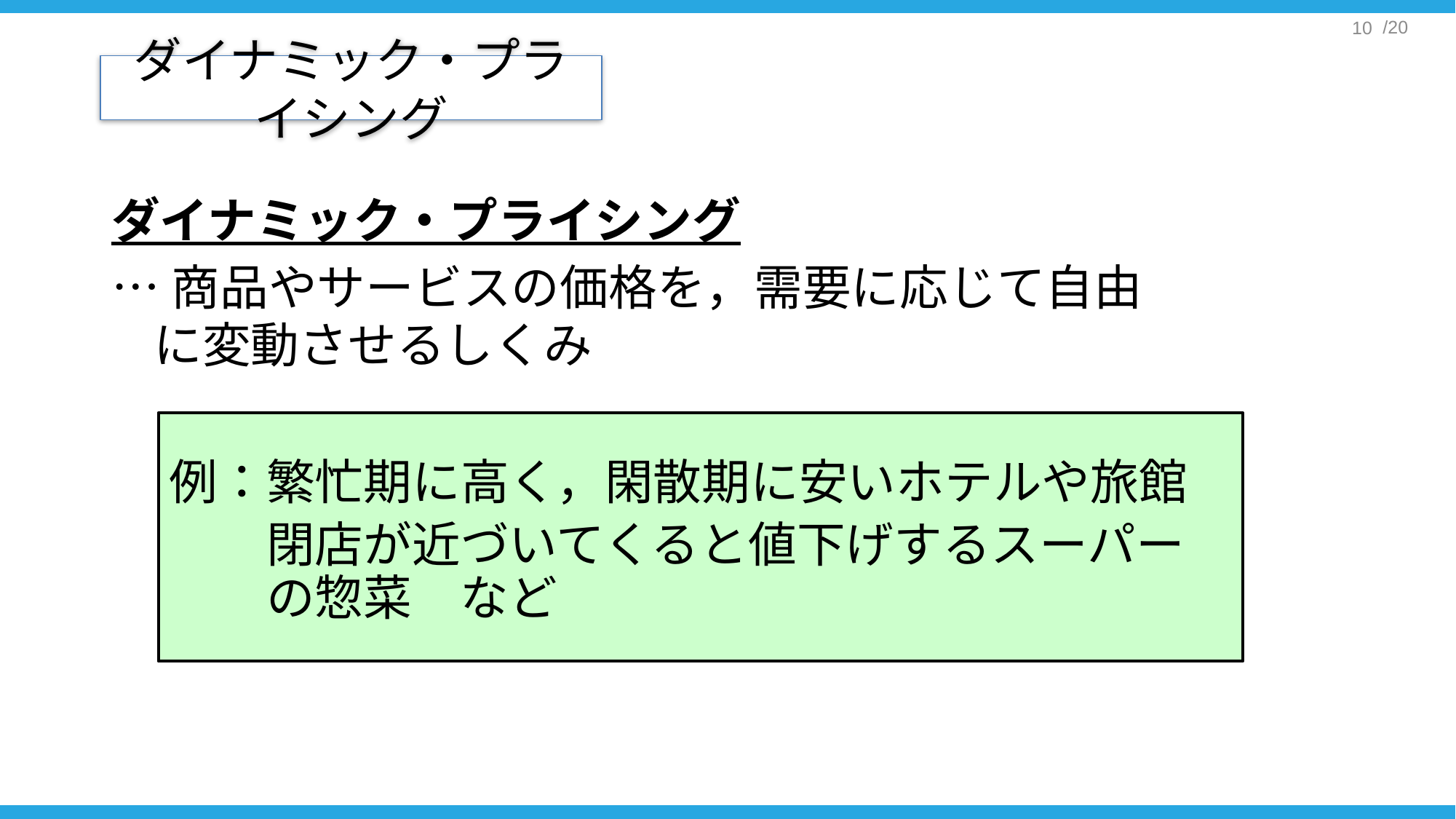

ダイナミック・プライシング
ダイナミック・プライシング
…商品やサービスの価格を，需要に応じて自由に変動させるしくみ
例：繁忙期に高く，閑散期に安いホテルや旅館
　　閉店が近づいてくると値下げするスーパーの惣菜　など